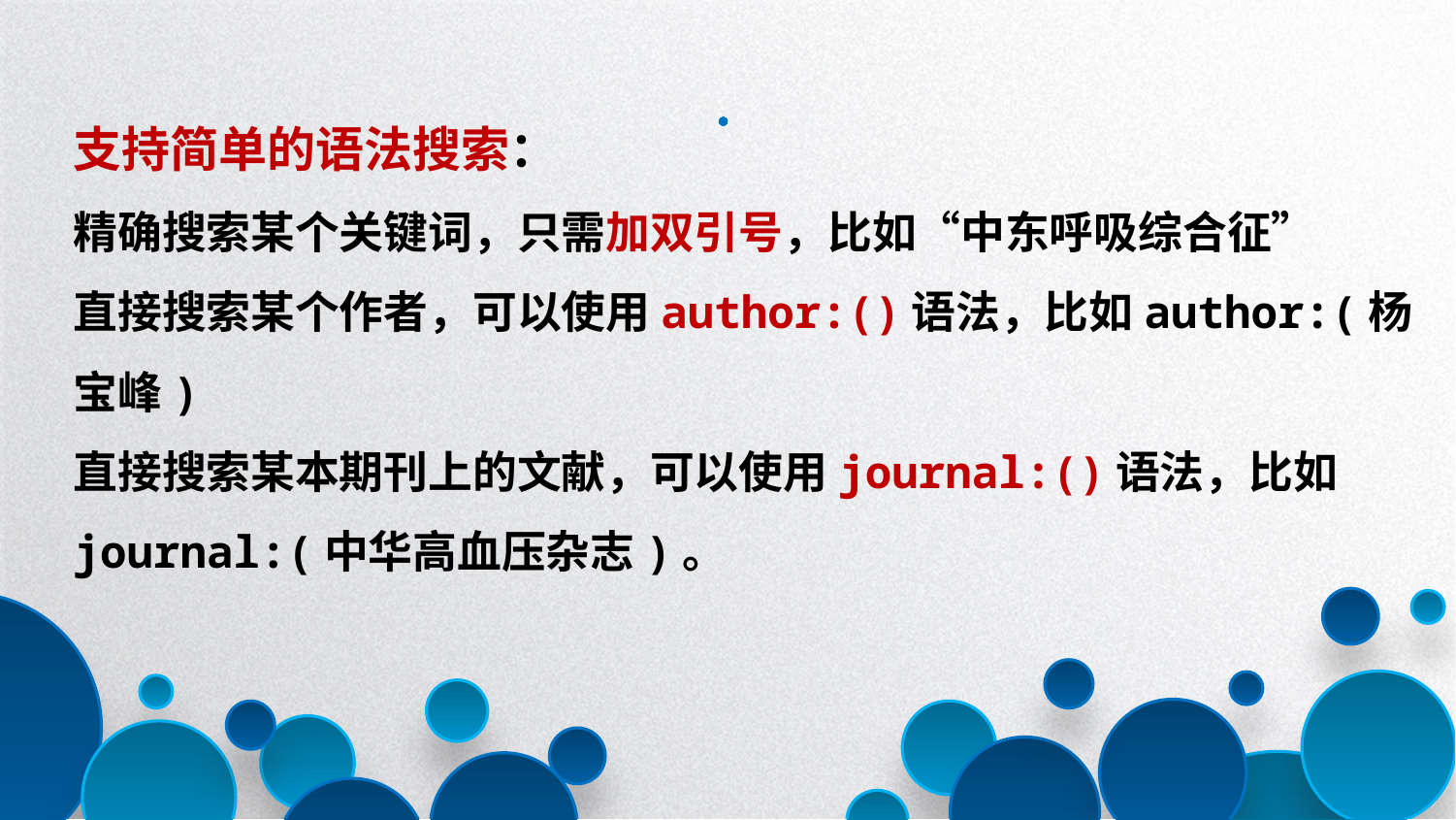

支持简单的语法搜索：
精确搜索某个关键词，只需加双引号，比如“中东呼吸综合征”
直接搜索某个作者，可以使用author:()语法，比如author:(杨宝峰)
直接搜索某本期刊上的文献，可以使用journal:()语法，比如 journal:(中华高血压杂志)。

21